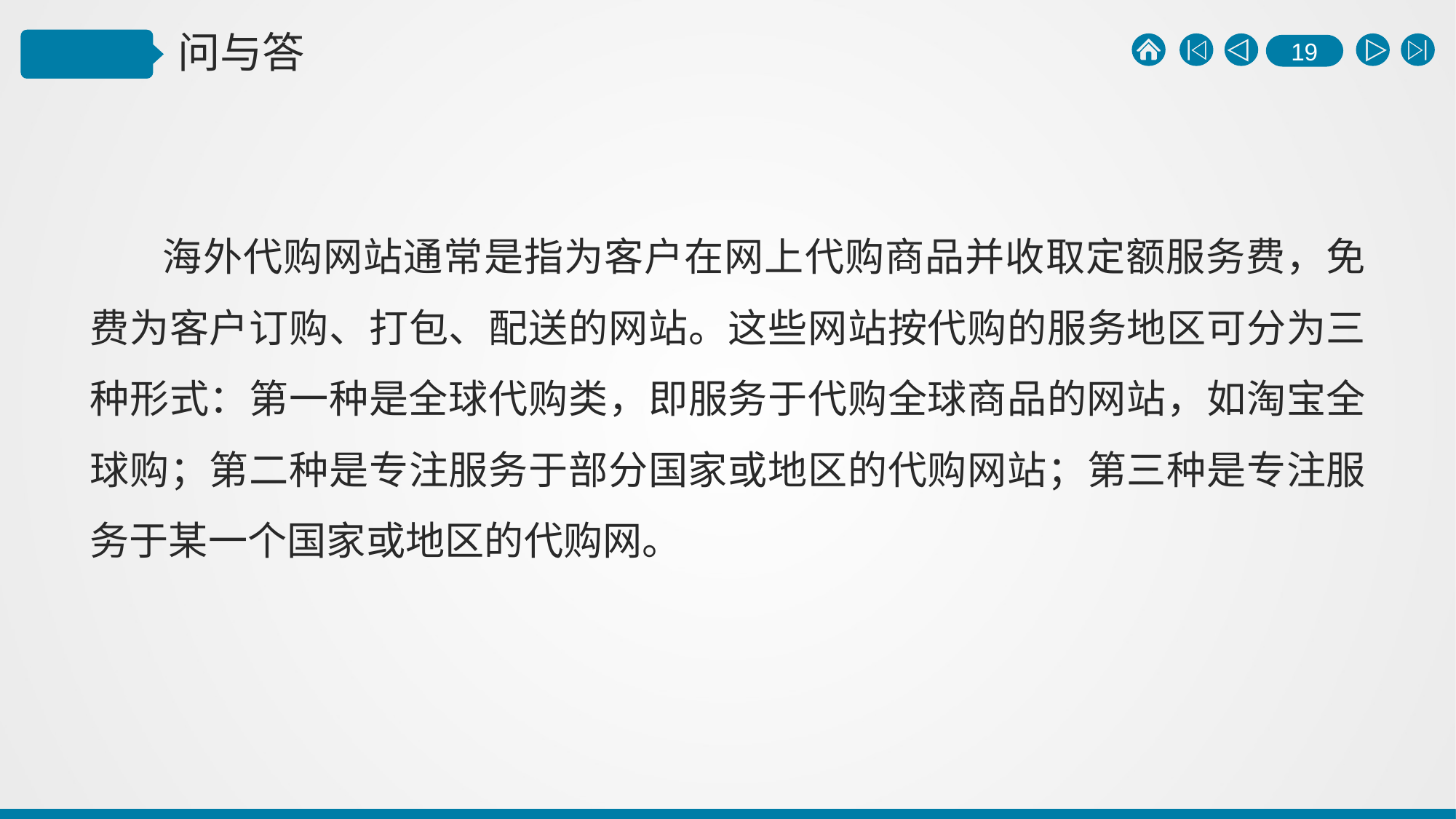

海外代购网站通常是指为客户在网上代购商品并收取定额服务费，免费为客户订购、打包、配送的网站。这些网站按代购的服务地区可分为三种形式：第一种是全球代购类，即服务于代购全球商品的网站，如淘宝全球购；第二种是专注服务于部分国家或地区的代购网站；第三种是专注服务于某一个国家或地区的代购网。